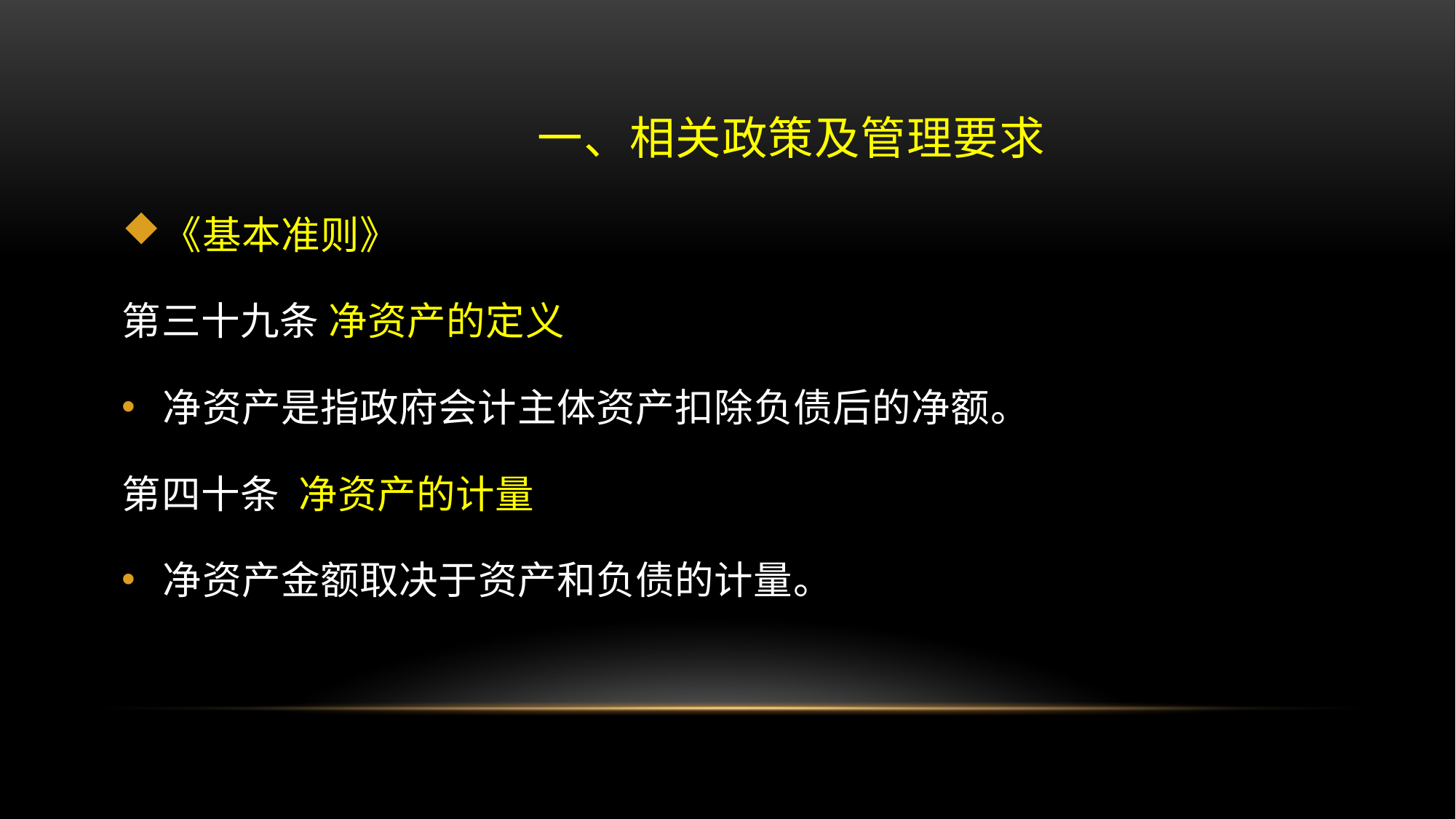

# 一、相关政策及管理要求
《基本准则》
第三十九条 净资产的定义
净资产是指政府会计主体资产扣除负债后的净额。
第四十条  净资产的计量
净资产金额取决于资产和负债的计量。
78